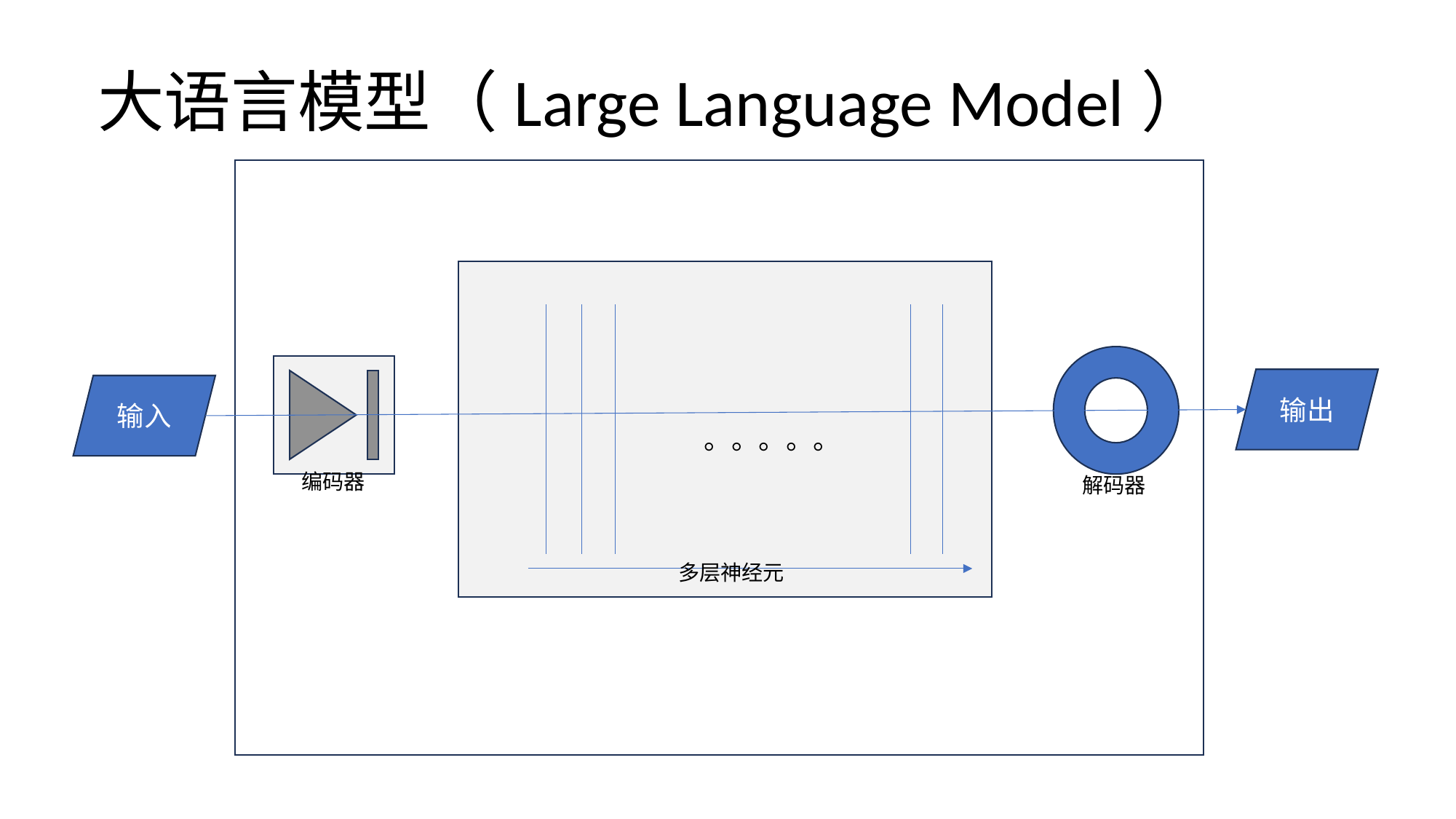

# 大语言模型（Large Language Model）

输出
输入
。。。。。
编码器
解码器
多层神经元